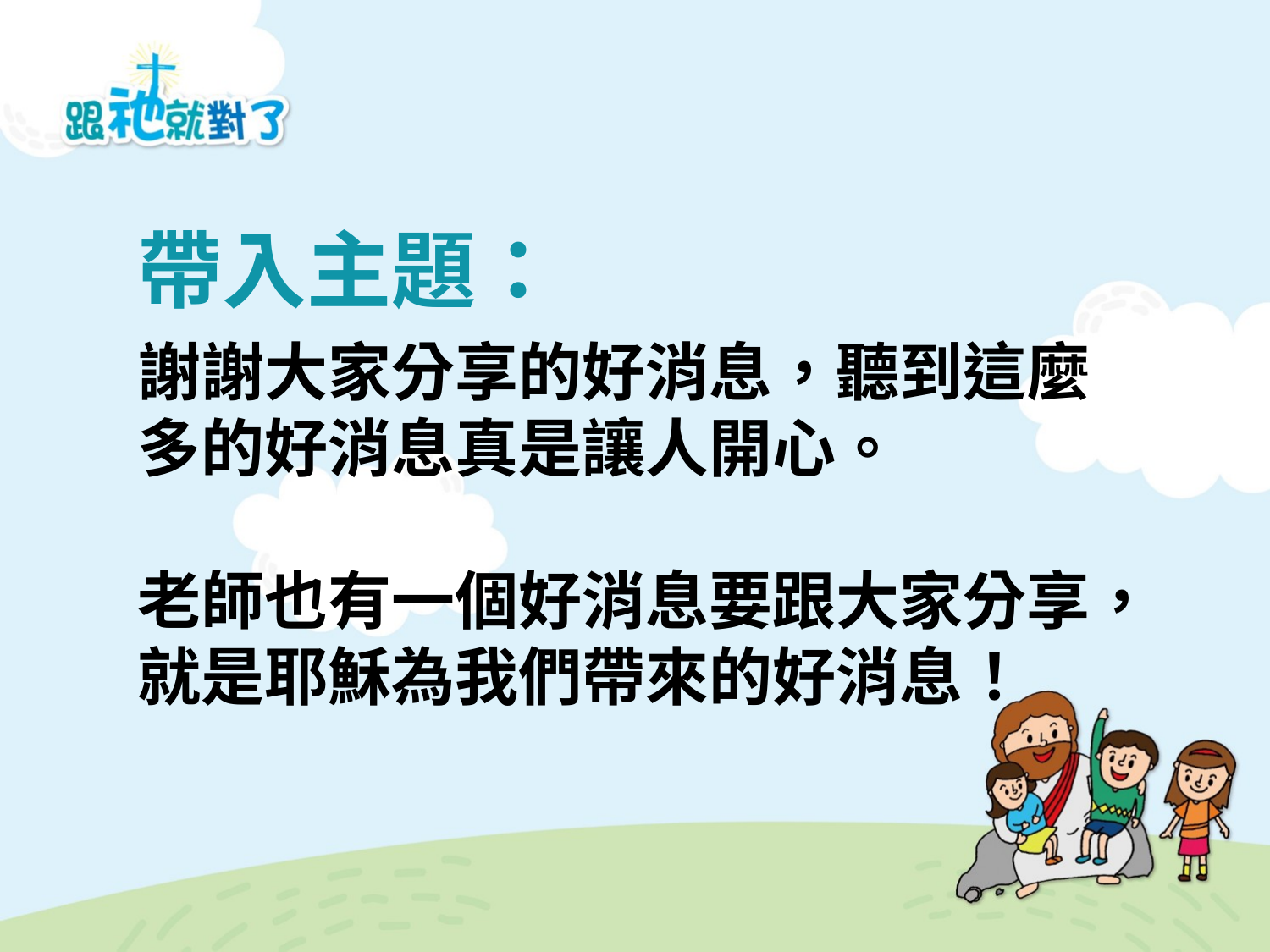

帶入主題：
謝謝大家分享的好消息，聽到這麼多的好消息真是讓人開心。

老師也有一個好消息要跟大家分享，就是耶穌為我們帶來的好消息！